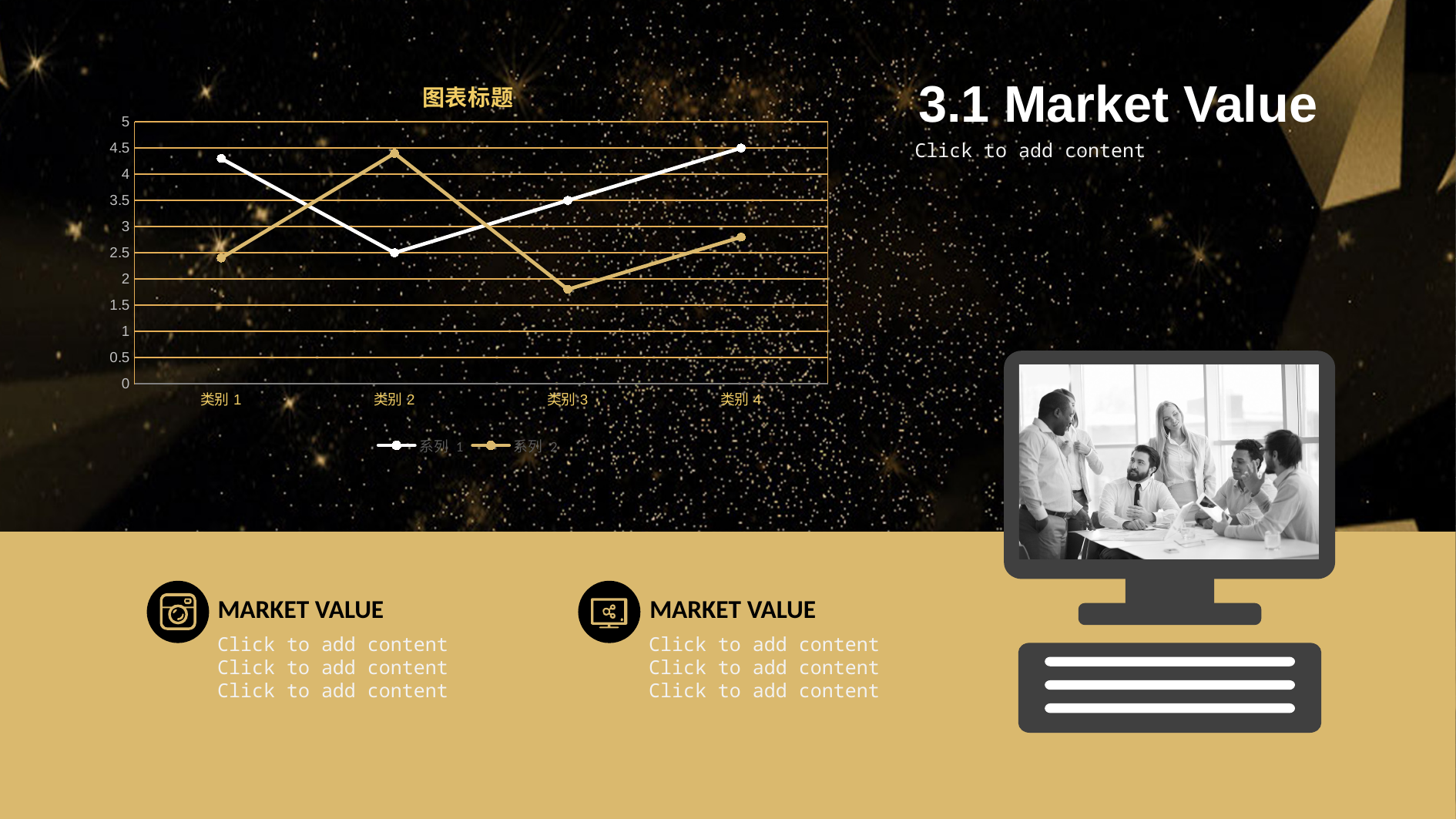

### Chart: 图表标题

| Category | 系列 1 | 系列 2 |
|---|---|---|
| 类别1 | 4.3 | 2.4 |
| 类别2 | 2.5 | 4.4 |
| 类别3 | 3.5 | 1.8 |
| 类别4 | 4.5 | 2.8 |
3.1 Market Value
Click to add content

MARKET VALUE
MARKET VALUE

Click to add content
Click to add content
Click to add content

Click to add content
Click to add content
Click to add content